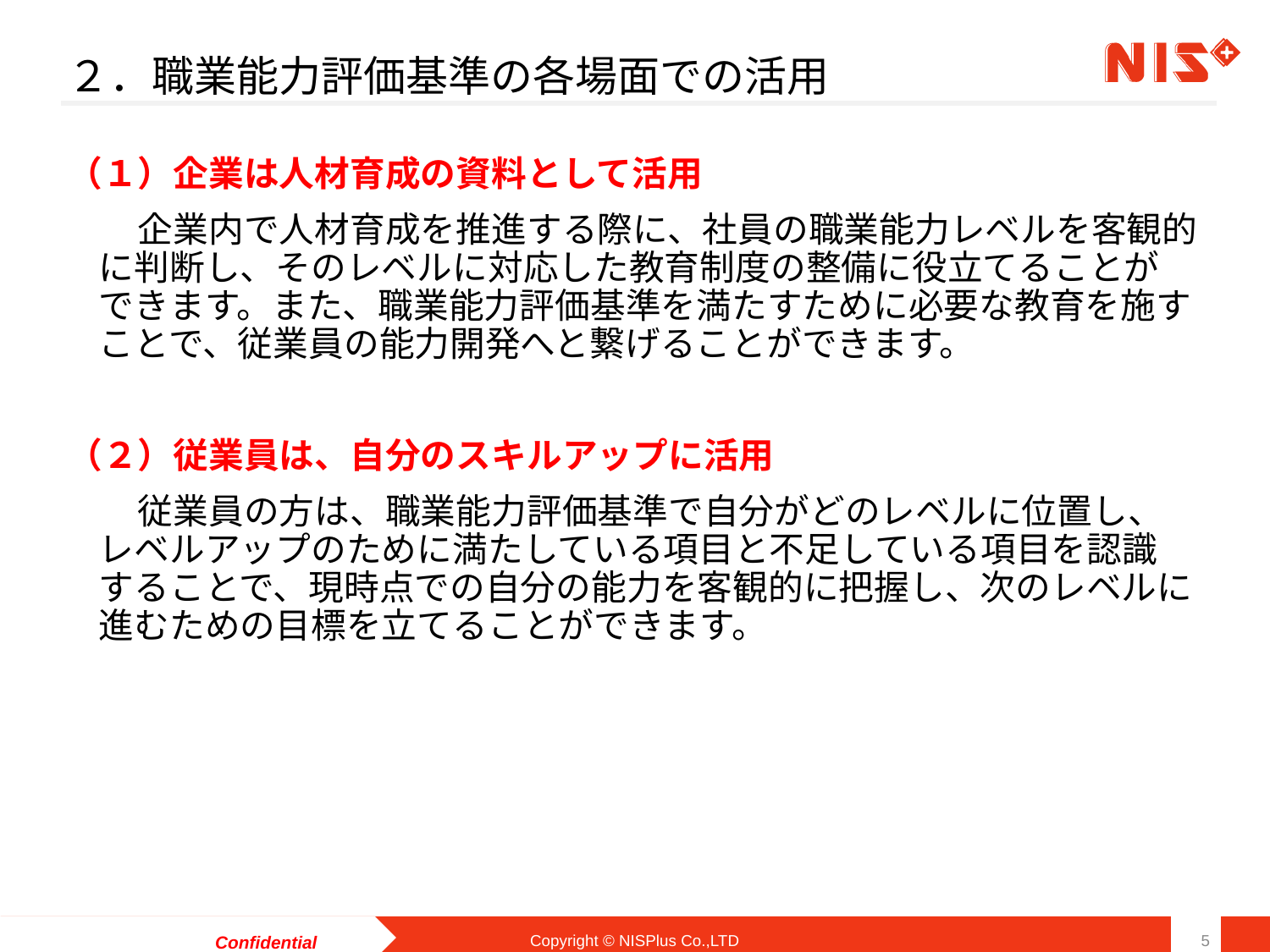

# ２．職業能力評価基準の各場面での活用
（１）企業は人材育成の資料として活用
　　企業内で人材育成を推進する際に、社員の職業能力レベルを客観的に判断し、そのレベルに対応した教育制度の整備に役立てることが　できます。また、職業能力評価基準を満たすために必要な教育を施すことで、従業員の能力開発へと繋げることができます。

（２）従業員は、自分のスキルアップに活用
　　従業員の方は、職業能力評価基準で自分がどのレベルに位置し、　レベルアップのために満たしている項目と不足している項目を認識　することで、現時点での自分の能力を客観的に把握し、次のレベルに進むための目標を立てることができます。
Copyright © NISPlus Co.,LTD
5